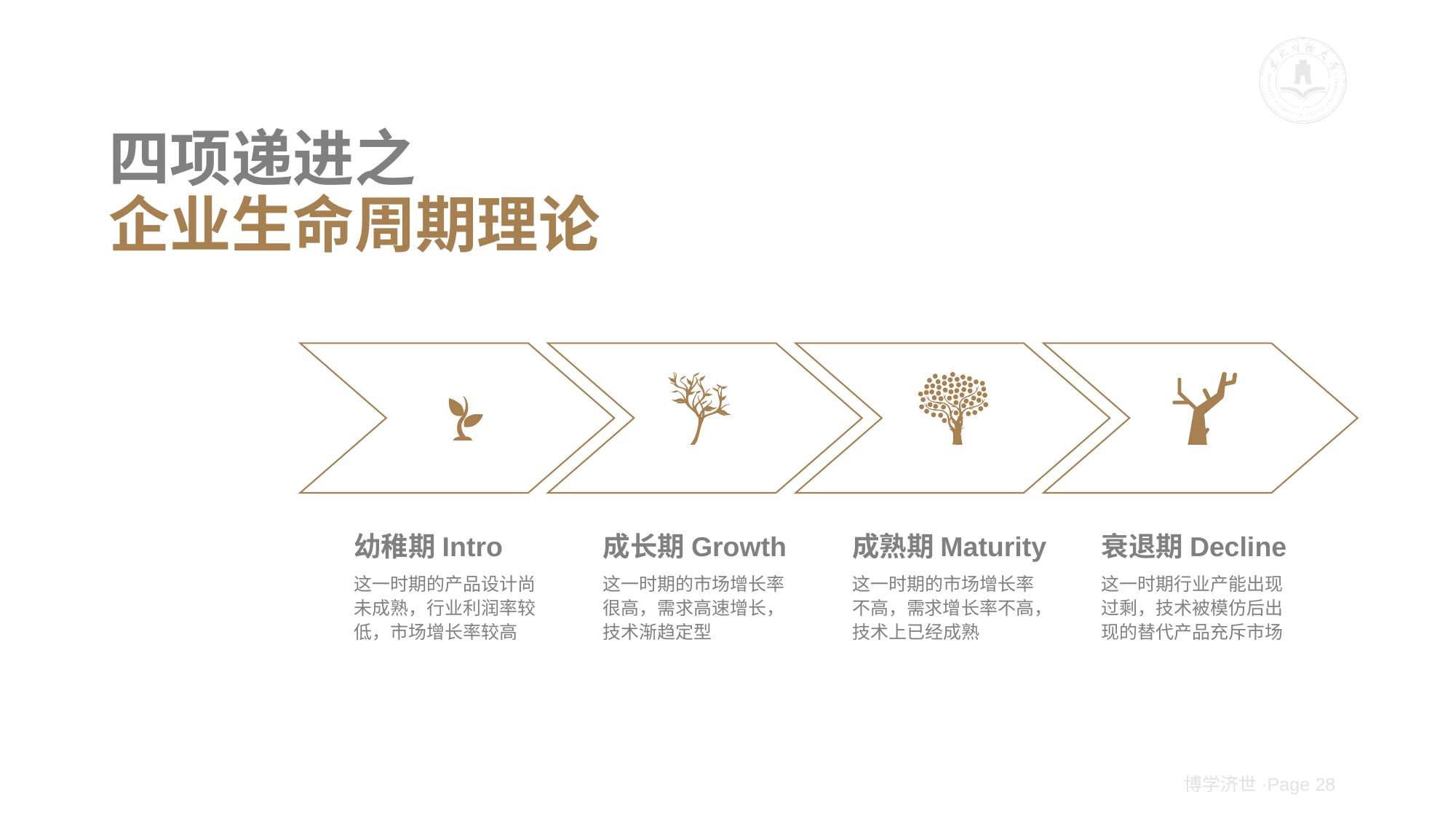

# 四项递进之 企业生命周期理论

幼稚期Intro
成长期Growth
成熟期Maturity
衰退期Decline
这一时期的产品设计尚未成熟，行业利润率较低，市场增长率较高
这一时期的市场增长率很高，需求高速增长，技术渐趋定型
这一时期的市场增长率不高，需求增长率不高，技术上已经成熟
这一时期行业产能出现过剩，技术被模仿后出现的替代产品充斥市场
博学济世·Page 28